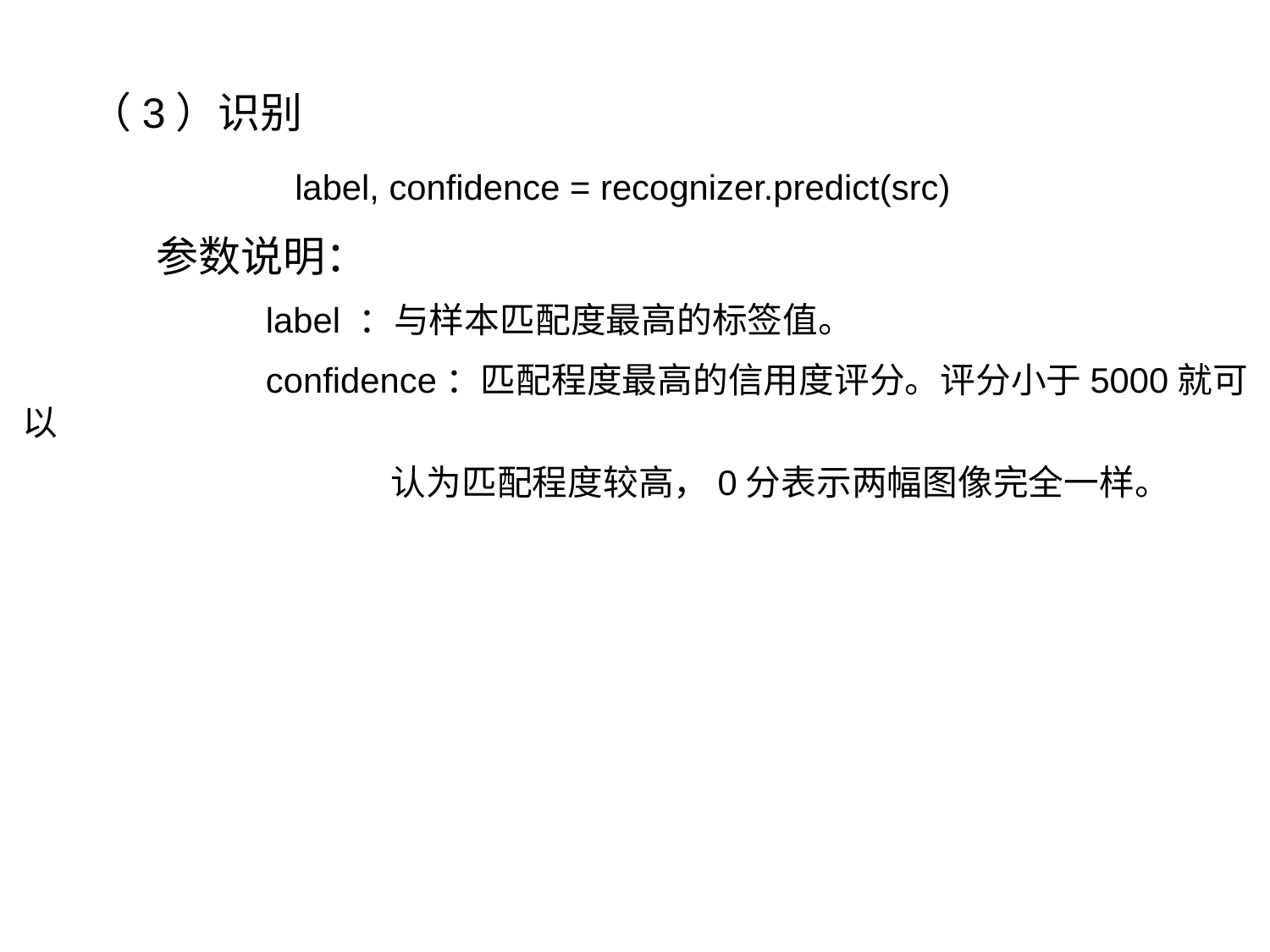

（3）识别
                            label, confidence = recognizer.predict(src)
             参数说明：
                         label ：与样本匹配度最高的标签值。
                         confidence：匹配程度最高的信用度评分。评分小于5000就可以
                                              认为匹配程度较高，0分表示两幅图像完全一样。